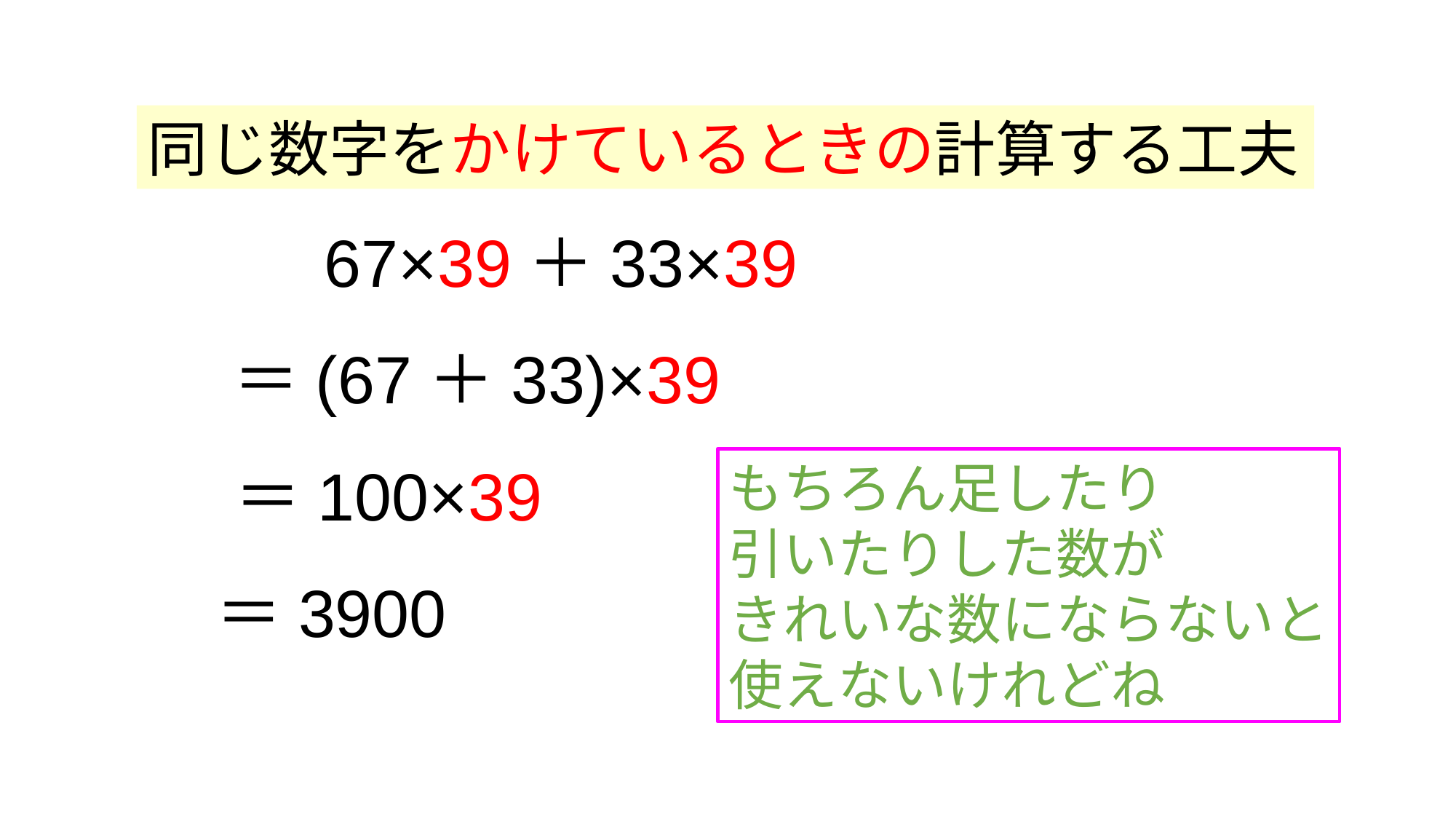

同じ数字をかけているときの計算する工夫
67×39＋33×39
＝(67＋33)×39
＝100×39
もちろん足したり
引いたりした数が
きれいな数にならないと
使えないけれどね
＝3900